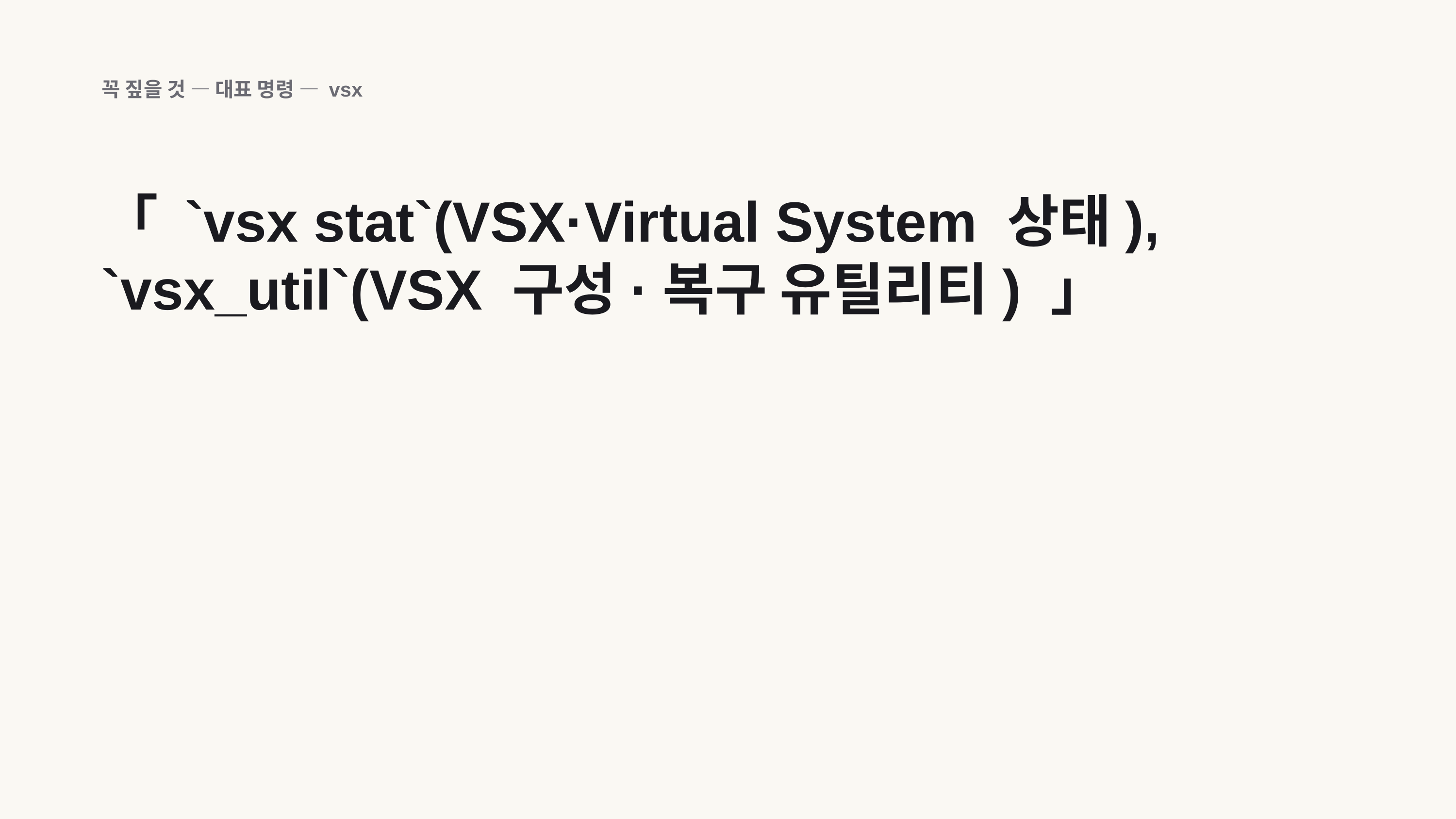

꼭 짚을 것 — 대표 명령 — vsx
「 `vsx stat`(VSX·Virtual System 상태), `vsx_util`(VSX 구성·복구 유틸리티) 」